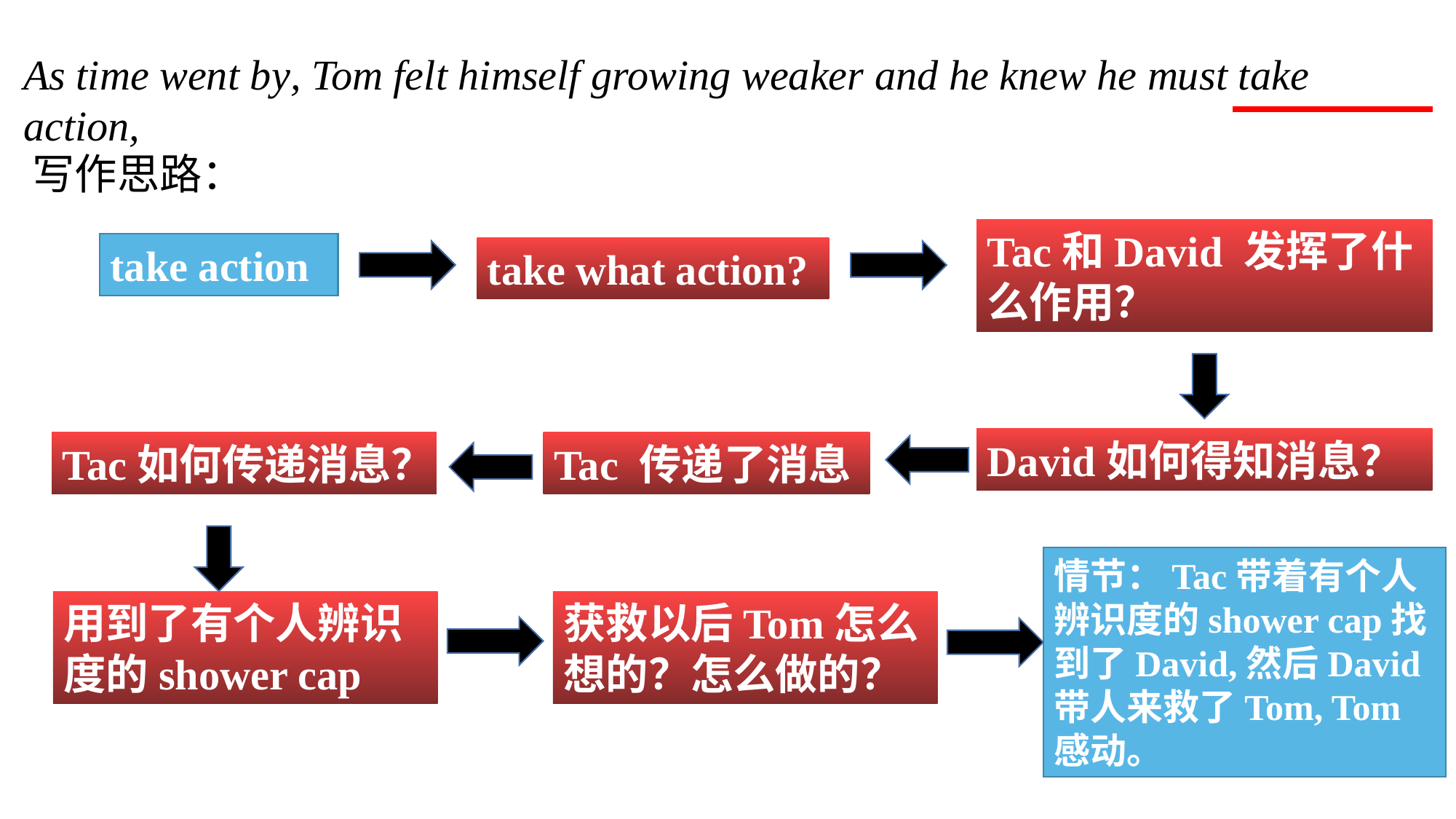

As time went by, Tom felt himself growing weaker and he knew he must take action,
写作思路：
Tac和David 发挥了什么作用？
take action
take what action?

David如何得知消息？
Tac如何传递消息？
Tac 传递了消息

情节：Tac带着有个人辨识度的shower cap找到了David,然后David带人来救了Tom, Tom感动。
用到了有个人辨识度的shower cap
获救以后Tom怎么想的？怎么做的？